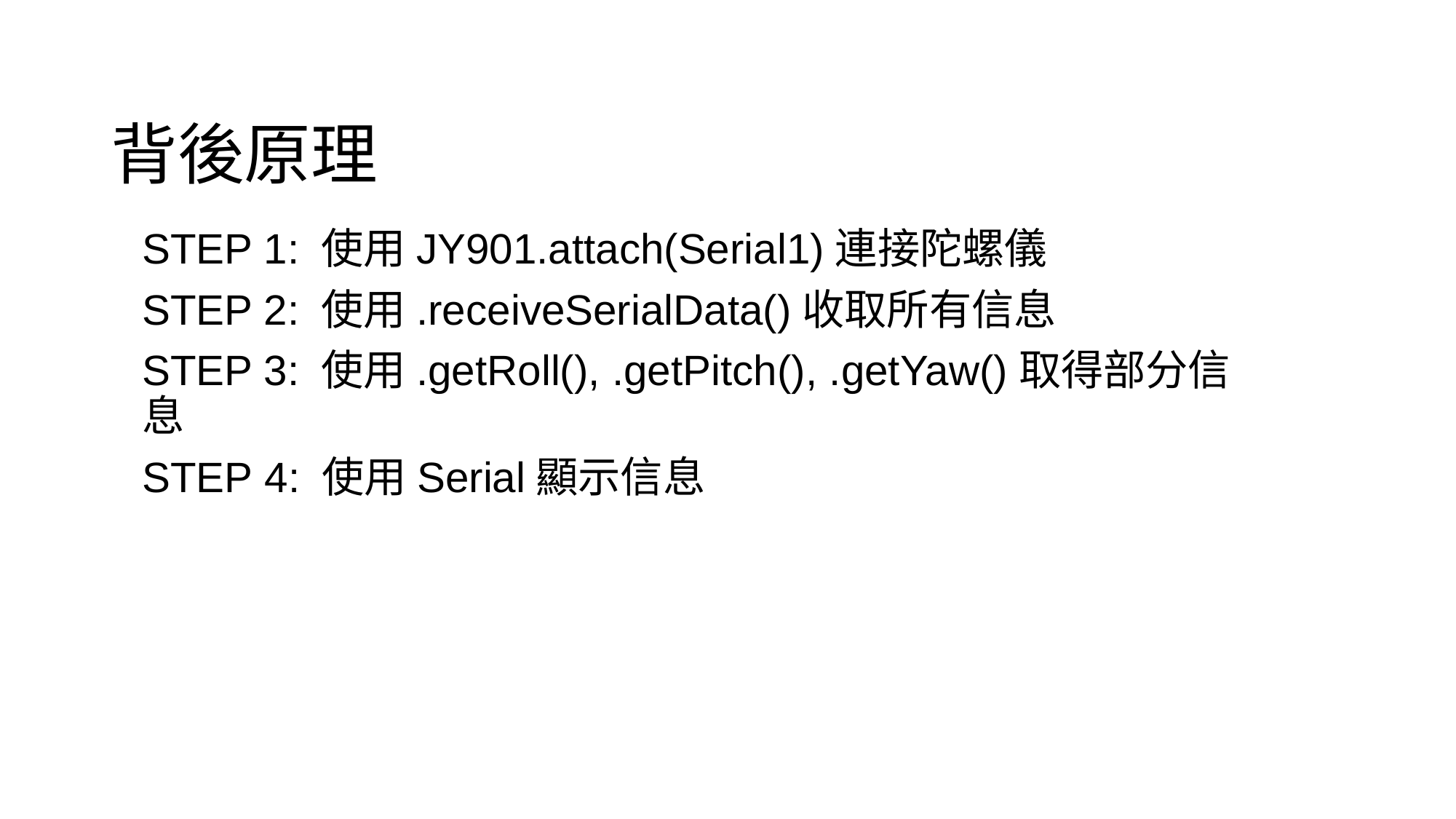

# 背後原理

STEP 1: 使用JY901.attach(Serial1)連接陀螺儀
STEP 2: 使用.receiveSerialData()收取所有信息
STEP 3: 使用.getRoll(), .getPitch(), .getYaw()取得部分信息
STEP 4: 使用Serial顯示信息